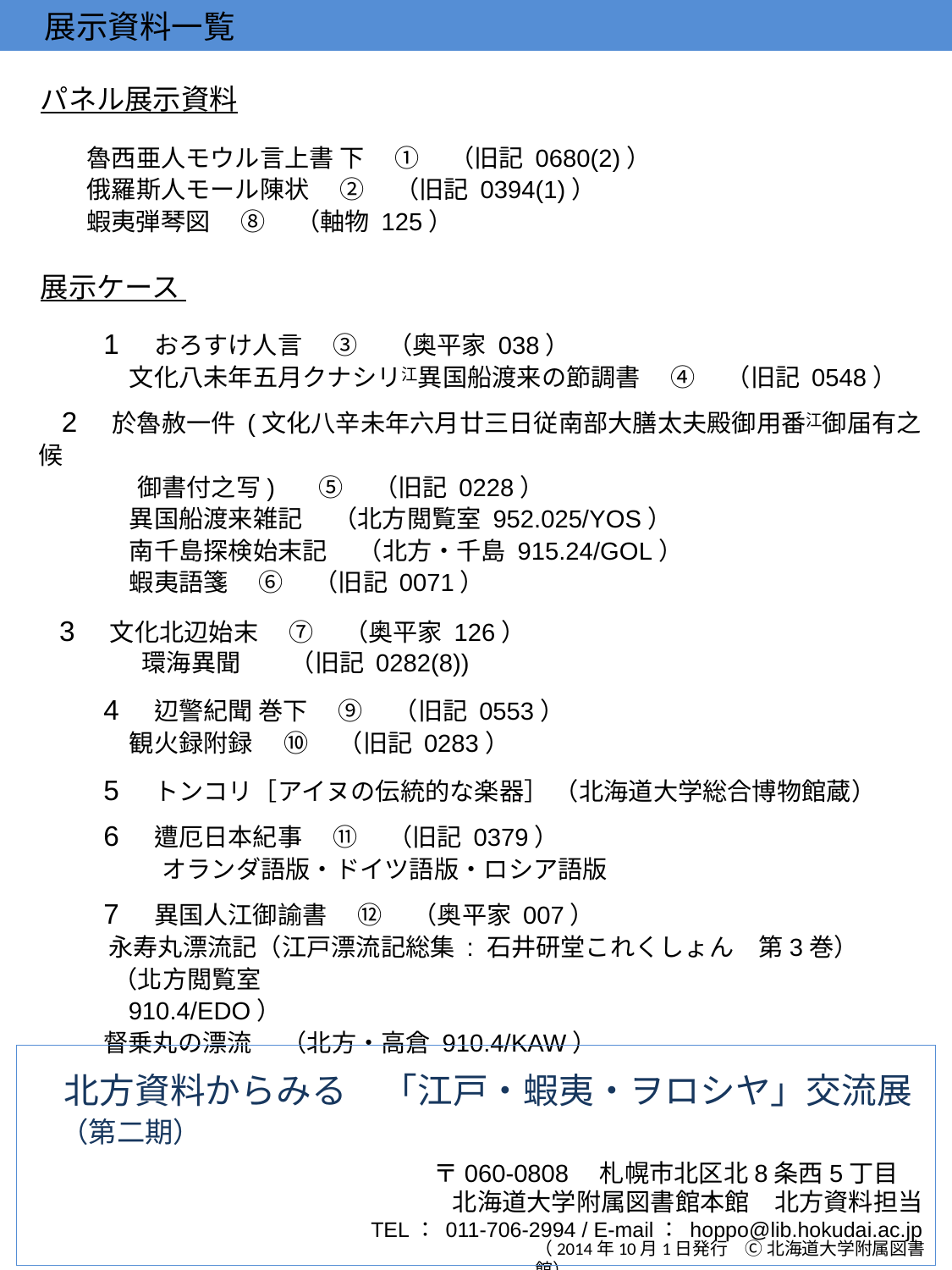

展示資料一覧
　パネル展示資料

　　　魯西亜人モウル言上書 下　 ① 　（旧記 0680(2)）
　　　俄羅斯人モール陳状　 ② 　（旧記 0394(1)）
　　　蝦夷弾琴図　 ⑧ 　（軸物 125）

　展示ケース

　　　1　おろすけ人言　 ③ 　（奥平家 038）
 　　　 文化八未年五月クナシリ江異国船渡来の節調書　 ④ 　（旧記 0548）

   2　於魯赦一件 (文化八辛未年六月廿三日従南部大膳太夫殿御用番江御届有之候
　　　　御書付之写) 　 ⑤ 　（旧記 0228）
 　　　 異国船渡来雑記 　（北方閲覧室 952.025/YOS）
 　　　 南千島探検始末記 　（北方・千島 915.24/GOL）
 　　　 蝦夷語箋　 ⑥ 　（旧記 0071）

      3　文化北辺始末　 ⑦ 　（奥平家 126）
　　　　　 環海異聞　　（旧記 0282(8))

　　　4　辺警紀聞 巻下　 ⑨ 　（旧記 0553）
 　　　 観火録附録　 ⑩ 　（旧記 0283）

　　　5　トンコリ［アイヌの伝統的な楽器］ （北海道大学総合博物館蔵）

　　　6　遭厄日本紀事 　⑪ 　（旧記 0379）
　　　　　オランダ語版・ドイツ語版・ロシア語版

　　　7　異国人江御諭書　 ⑫ 　（奥平家 007）
 　  永寿丸漂流記（江戸漂流記総集 : 石井研堂これくしょん　第3巻） 　（北方閲覧室
 　　910.4/EDO）
 　　　 督乗丸の漂流 　（北方・高倉 910.4/KAW）

　北方資料からみる　「江戸・蝦夷・ヲロシヤ」交流展　（第二期）

〒060-0808　札幌市北区北8条西5丁目
北海道大学附属図書館本館　北方資料担当
TEL： 011-706-2994 / E-mail： hoppo@lib.hokudai.ac.jp

（2014年10月1日発行　Ⓒ 北海道大学附属図書館）